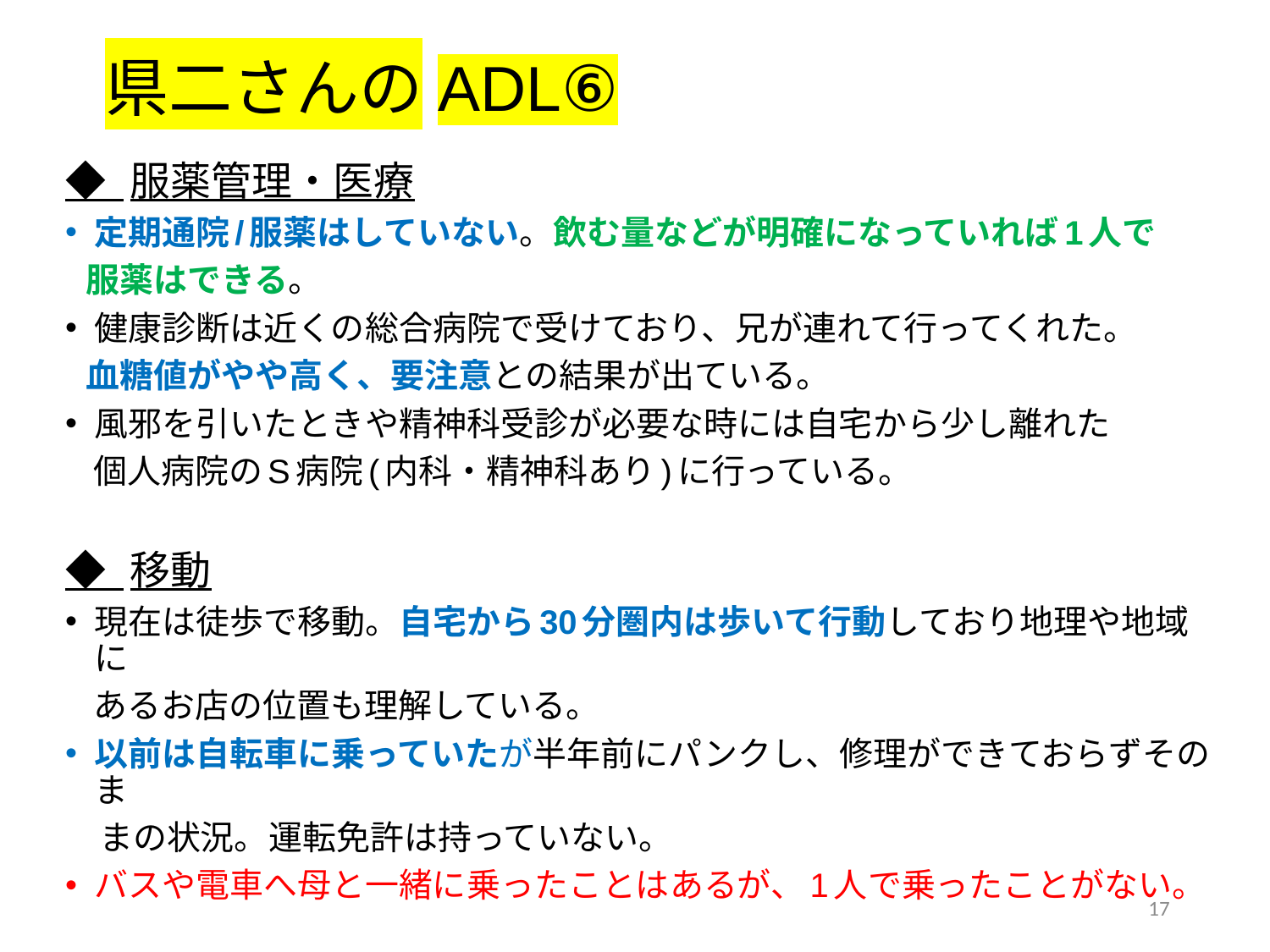

# 県二さんのADL⑥
◆  服薬管理・医療
定期通院/服薬はしていない。飲む量などが明確になっていれば1人で
  服薬はできる。
健康診断は近くの総合病院で受けており、兄が連れて行ってくれた。
  血糖値がやや高く、要注意との結果が出ている。
風邪を引いたときや精神科受診が必要な時には自宅から少し離れた
   個人病院のS病院(内科・精神科あり)に行っている。

◆  移動
現在は徒歩で移動。自宅から30分圏内は歩いて行動しており地理や地域に
   あるお店の位置も理解している。
以前は自転車に乗っていたが半年前にパンクし、修理ができておらずそのま
　まの状況。運転免許は持っていない。
バスや電車へ母と一緒に乗ったことはあるが、1人で乗ったことがない。
17